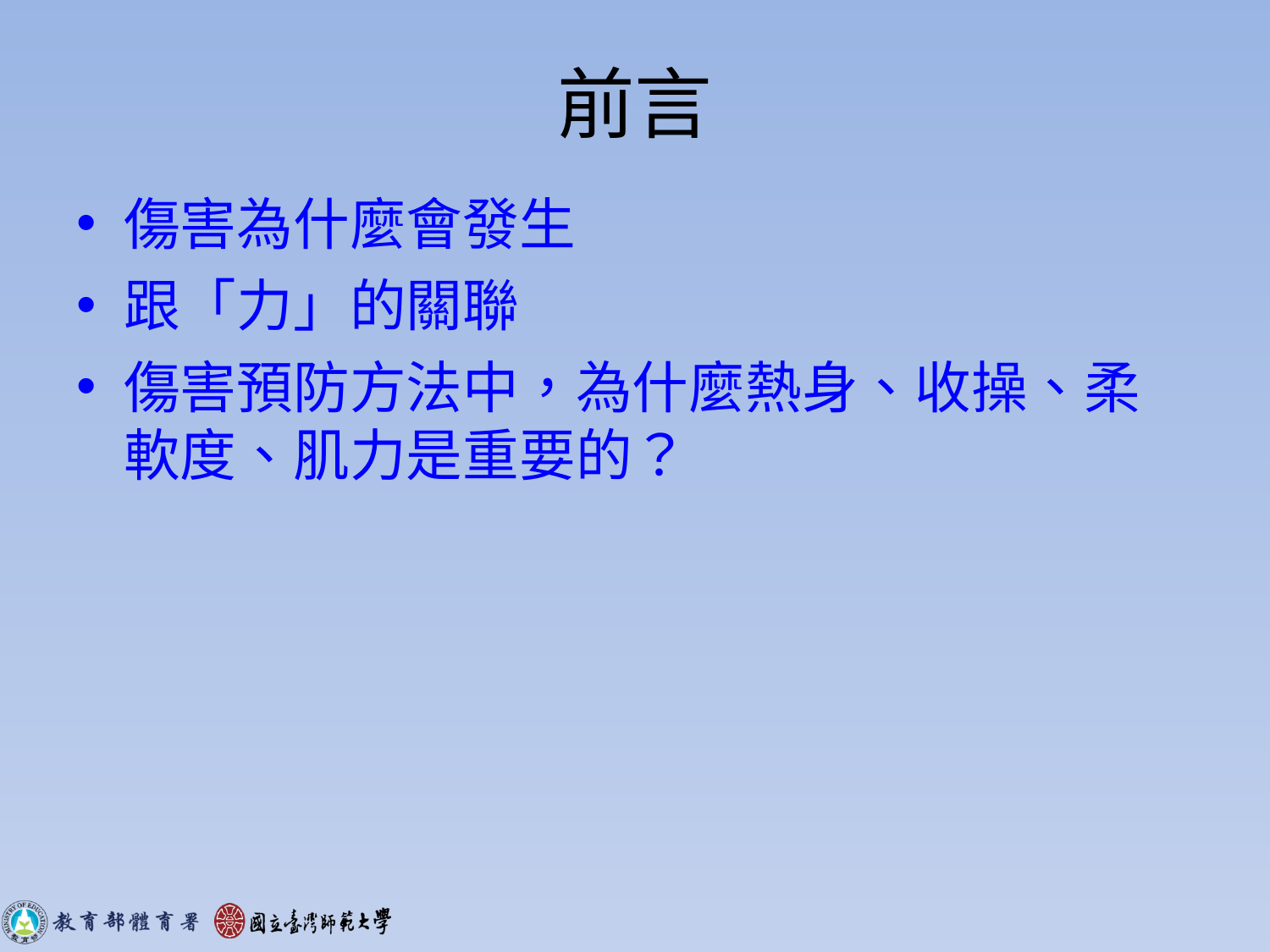

# 前言
傷害為什麼會發生
跟「力」的關聯
傷害預防方法中，為什麼熱身、收操、柔軟度、肌力是重要的？